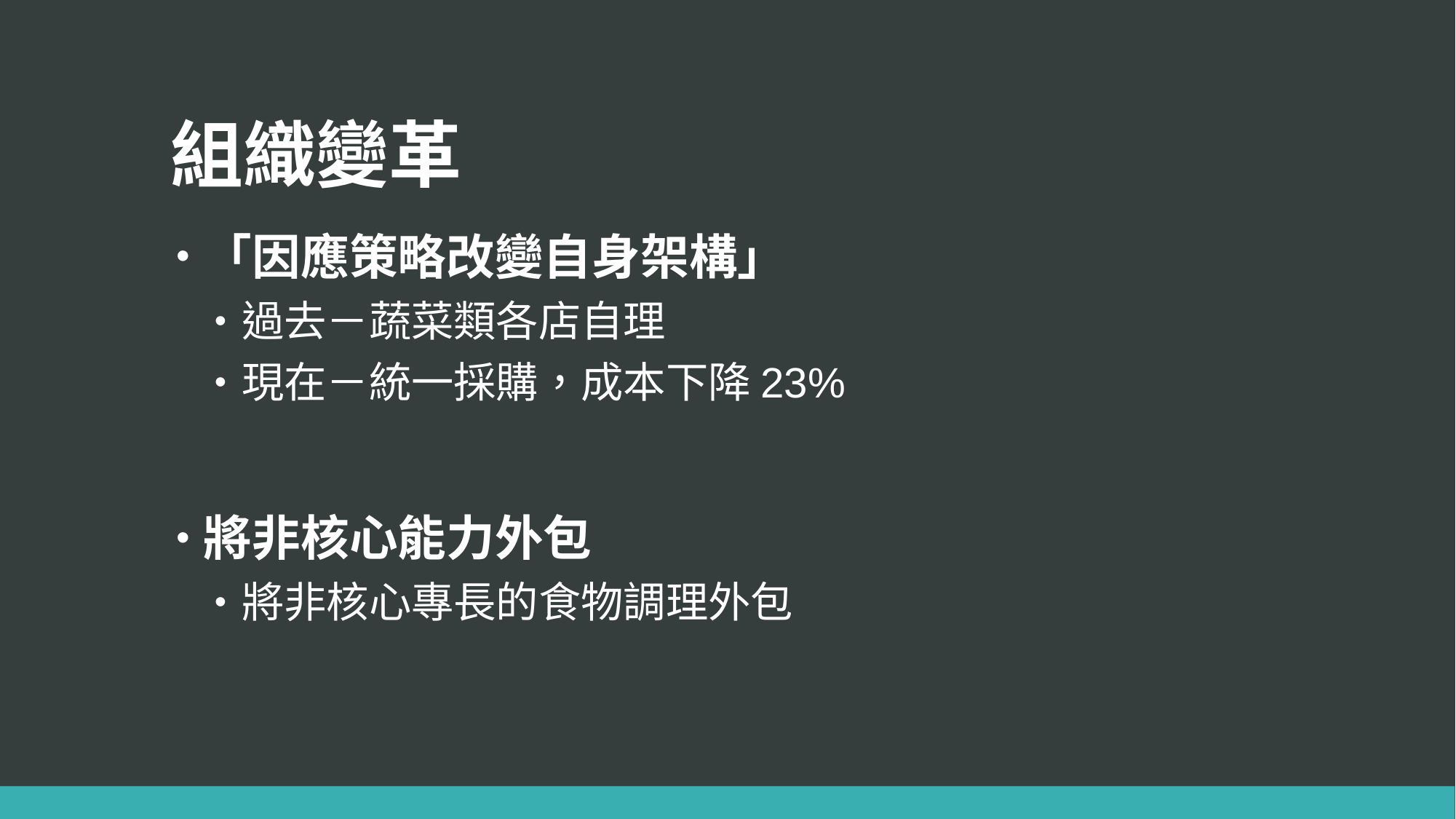

# 組織變革
「因應策略改變自身架構」
過去－蔬菜類各店自理
現在－統一採購，成本下降23%

將非核心能力外包
將非核心專長的食物調理外包